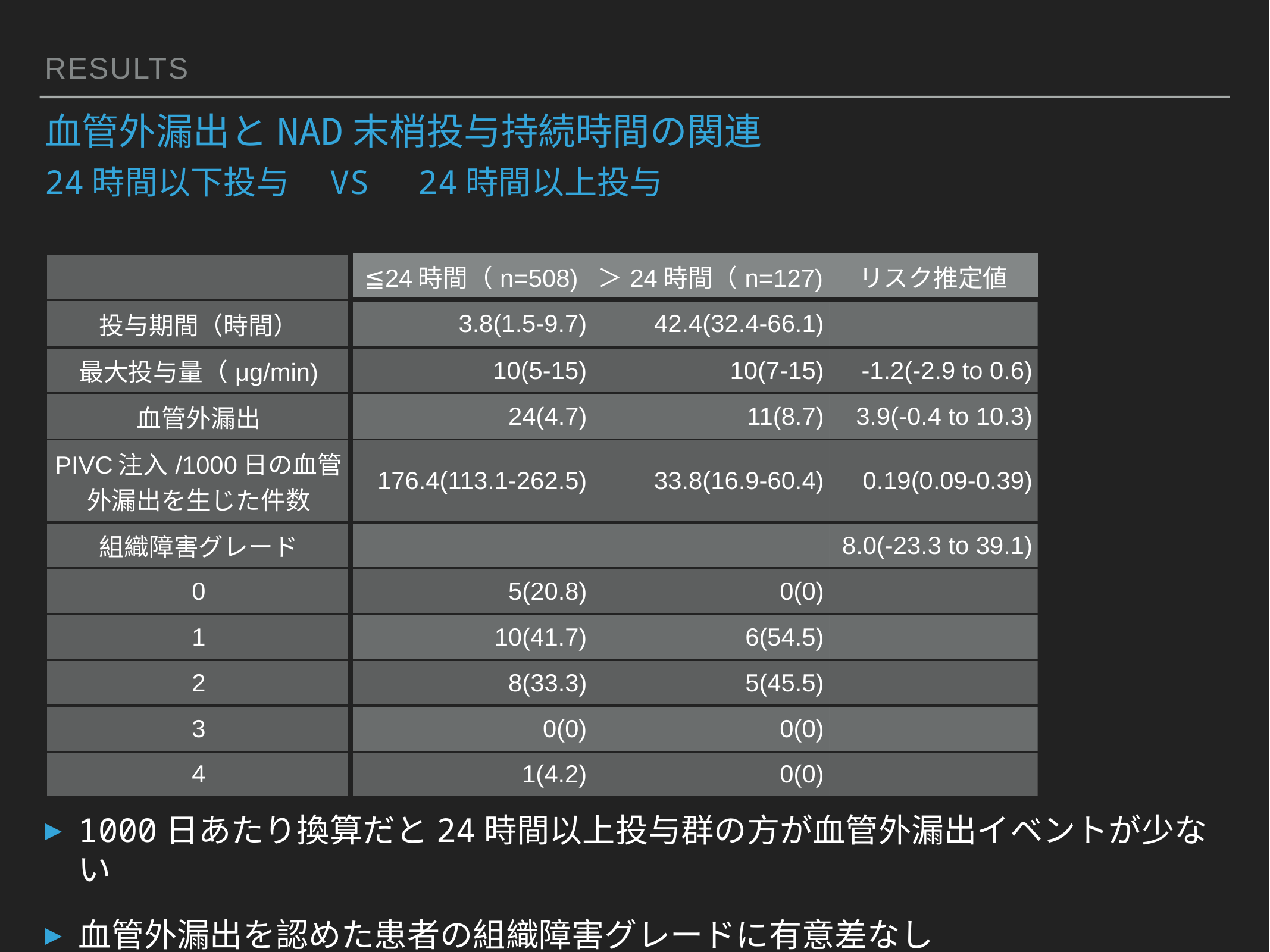

Results
# 血管外漏出とNAd末梢投与持続時間の関連
24時間以下投与　vs　24時間以上投与
|  | ≦24時間（n=508) | ＞24時間（n=127) | リスク推定値 |
| --- | --- | --- | --- |
| 投与期間（時間） | 3.8(1.5-9.7) | 42.4(32.4-66.1) |  |
| 最大投与量（μg/min) | 10(5-15) | 10(7-15) | -1.2(-2.9 to 0.6) |
| 血管外漏出 | 24(4.7) | 11(8.7) | 3.9(-0.4 to 10.3) |
| PIVC注入/1000日の血管外漏出を生じた件数 | 176.4(113.1-262.5) | 33.8(16.9-60.4) | 0.19(0.09-0.39) |
| 組織障害グレード |  |  | 8.0(-23.3 to 39.1) |
| 0 | 5(20.8) | 0(0) |  |
| 1 | 10(41.7) | 6(54.5) |  |
| 2 | 8(33.3) | 5(45.5) |  |
| 3 | 0(0) | 0(0) |  |
| 4 | 1(4.2) | 0(0) |  |
1000日あたり換算だと24時間以上投与群の方が血管外漏出イベントが少ない
血管外漏出を認めた患者の組織障害グレードに有意差なし